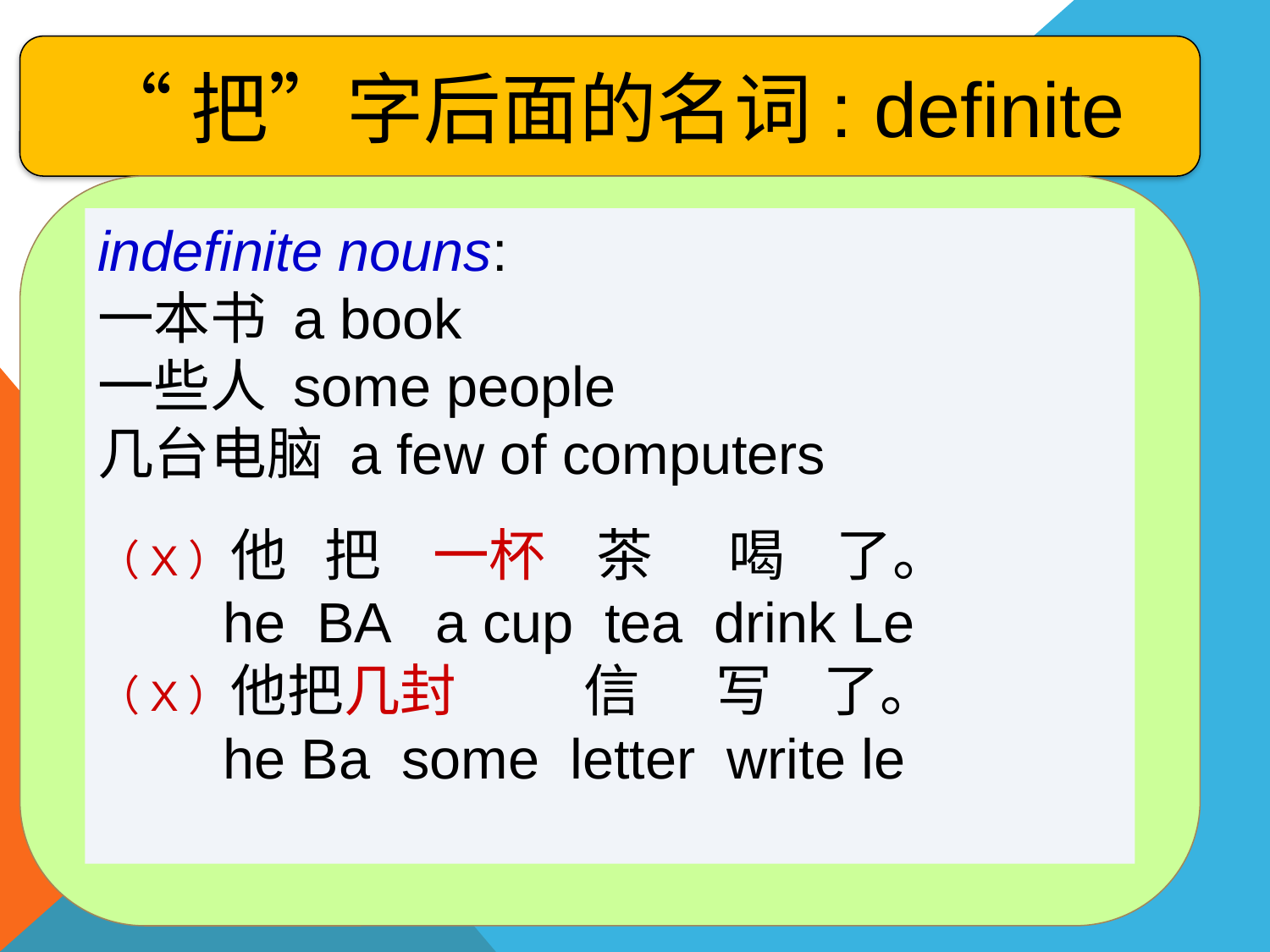

“把”字后面的名词: definite

indefinite nouns:
一本书 a book
一些人 some people
几台电脑 a few of computers

（X）他   把    一杯    茶      喝    了。
        he  BA   a cup  tea  drink Le
（X）他把几封          信      写    了。
        he Ba  some  letter  write le